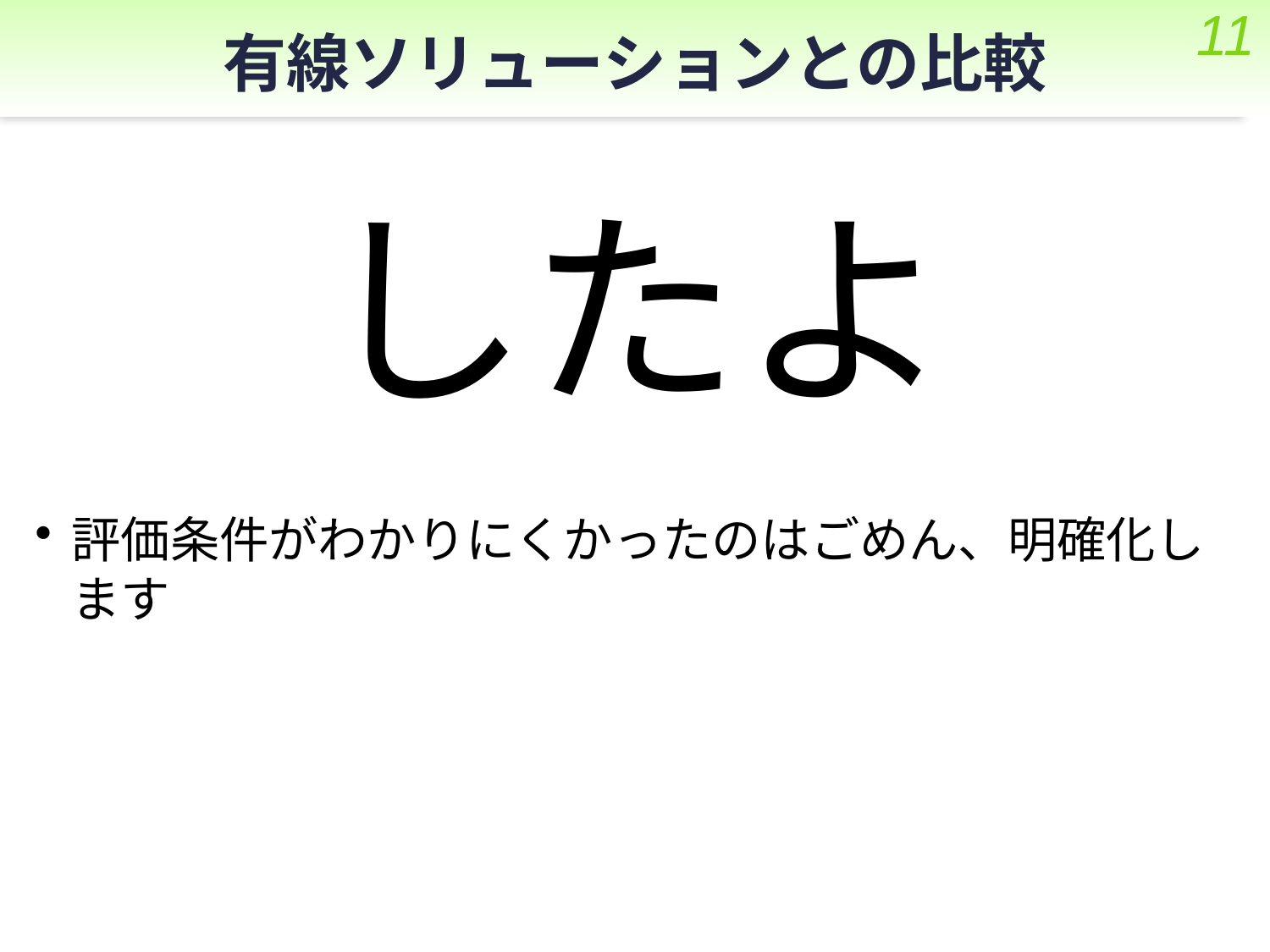

# 有線ソリューションとの比較
11
したよ

評価条件がわかりにくかったのはごめん、明確化します